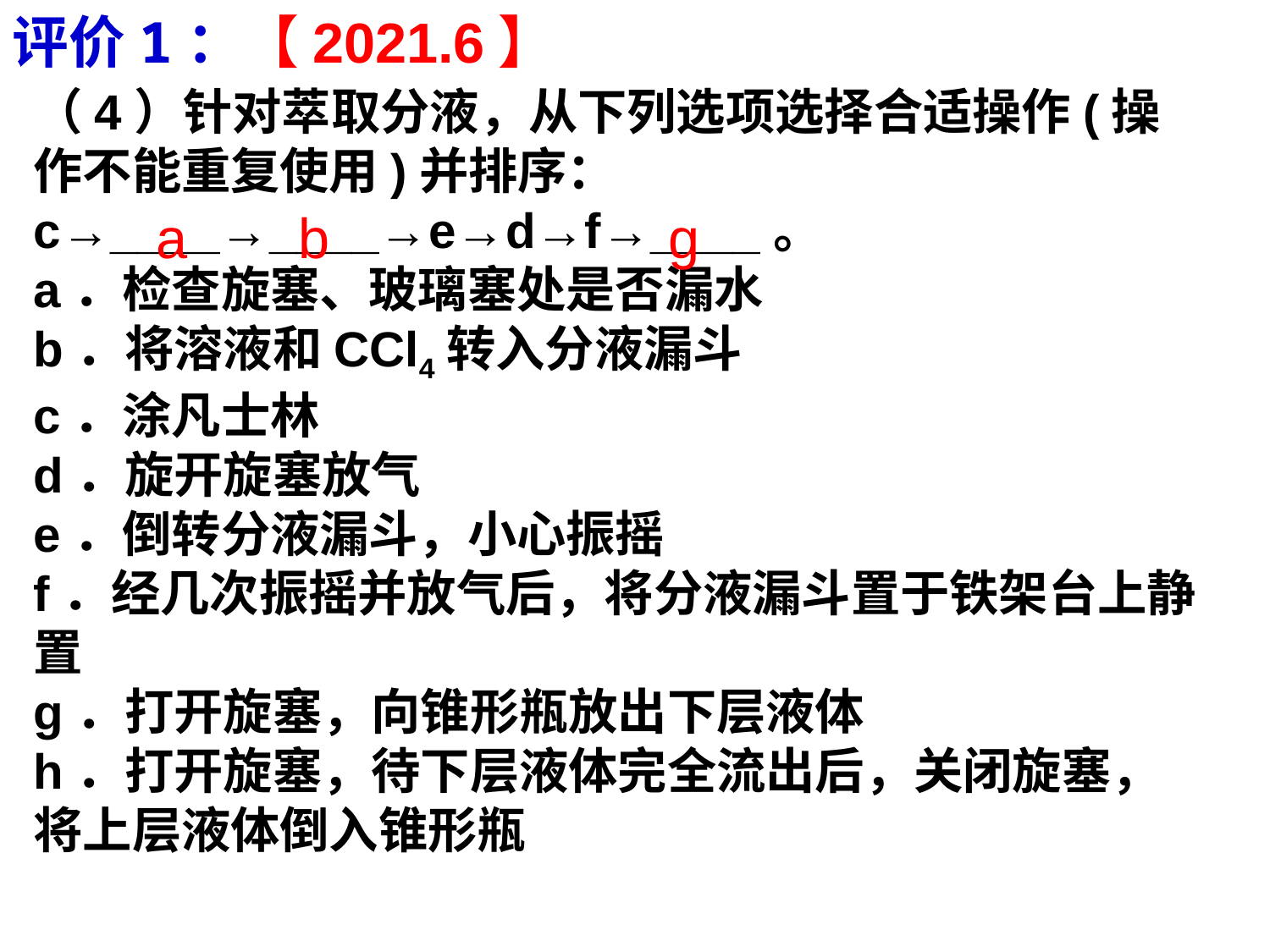

评价1：【2021.6】
（4）针对萃取分液，从下列选项选择合适操作(操作不能重复使用)并排序：c→____→____→e→d→f→____。
a．检查旋塞、玻璃塞处是否漏水
b．将溶液和CCl4转入分液漏斗
c．涂凡士林
d．旋开旋塞放气
e．倒转分液漏斗，小心振摇
f．经几次振摇并放气后，将分液漏斗置于铁架台上静置
g．打开旋塞，向锥形瓶放出下层液体
h．打开旋塞，待下层液体完全流出后，关闭旋塞，将上层液体倒入锥形瓶
b
a
g